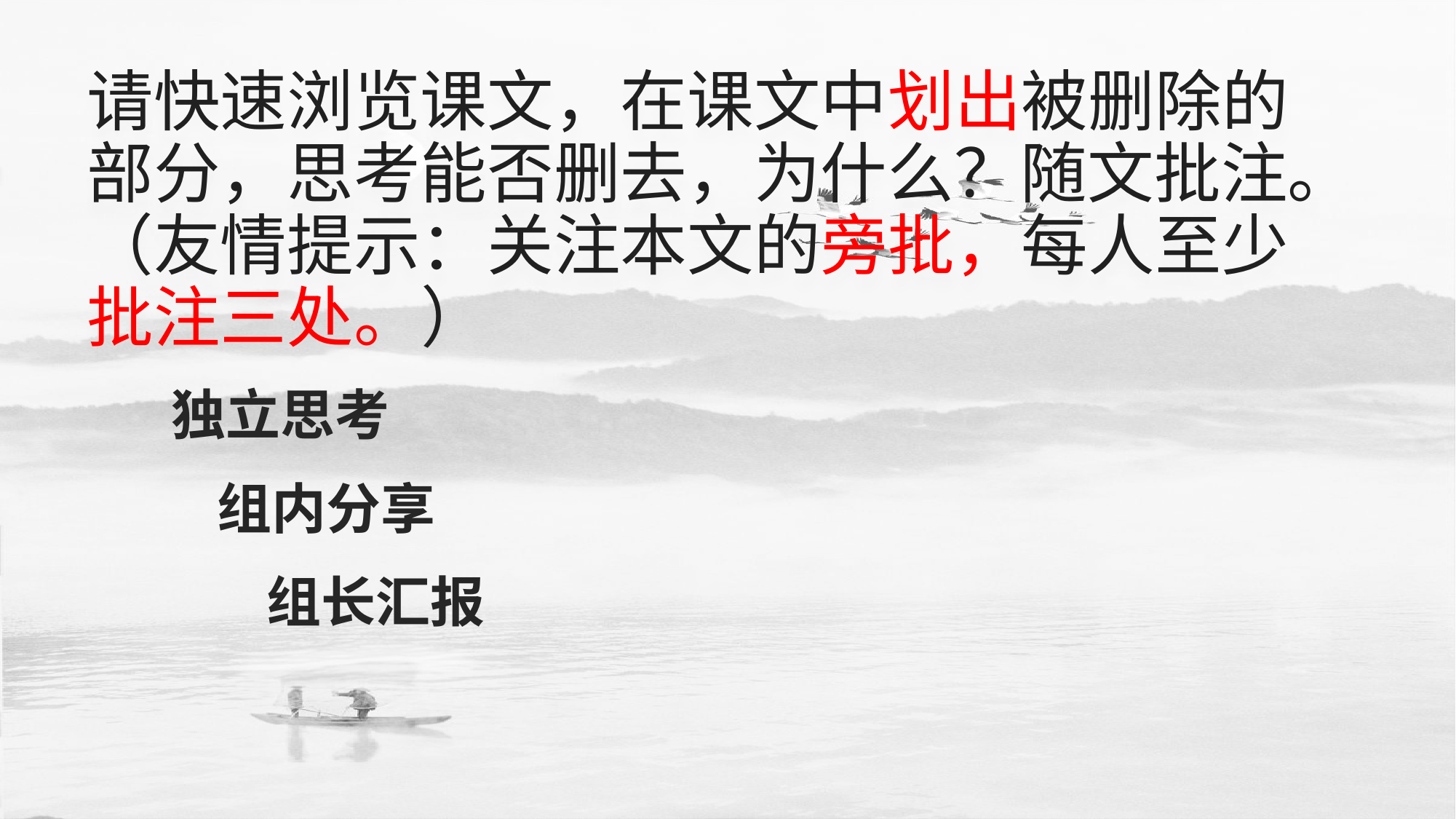

# 请快速浏览课文，在课文中划出被删除的部分，思考能否删去，为什么？随文批注。（友情提示：关注本文的旁批，每人至少批注三处。）
         独立思考
            组内分享
                组长汇报